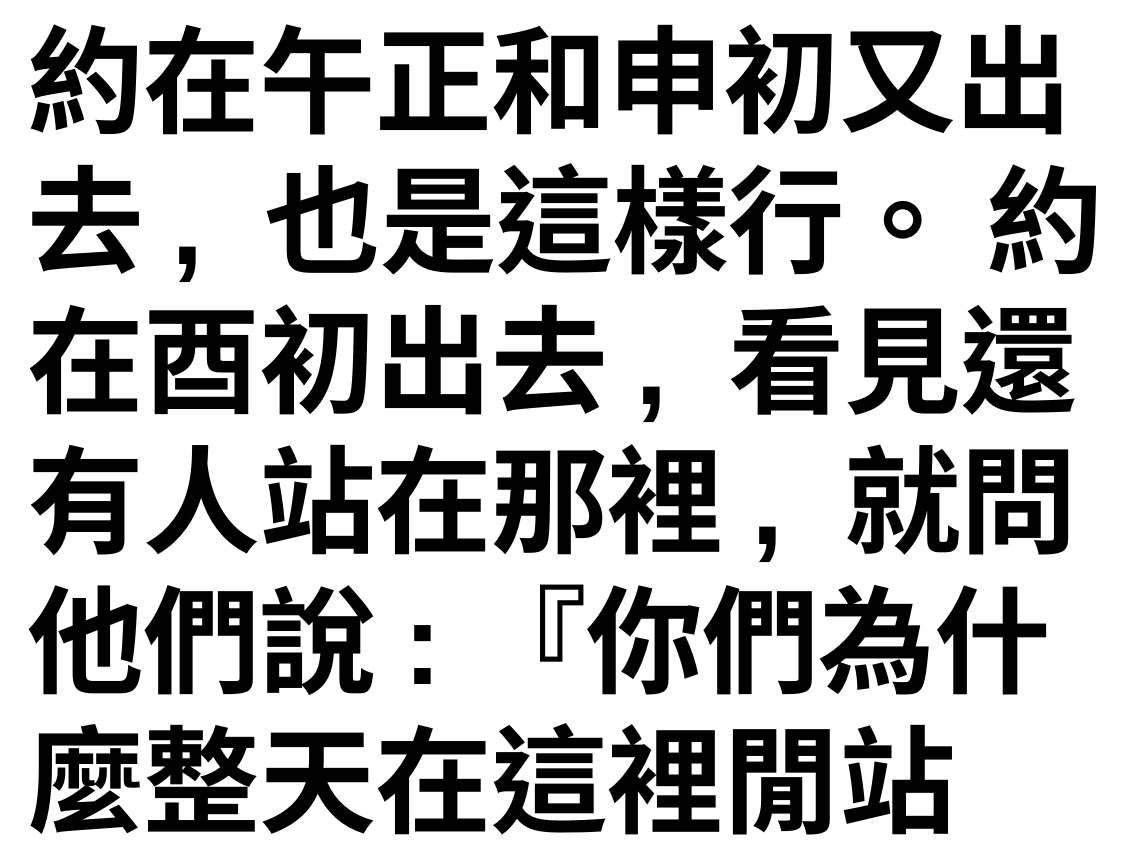

約在午正和申初又出去, 也是這樣行。 約在酉初出去, 看見還有人站在那裡, 就問他們說:『你們為什麼整天在這裡閒站呢?』